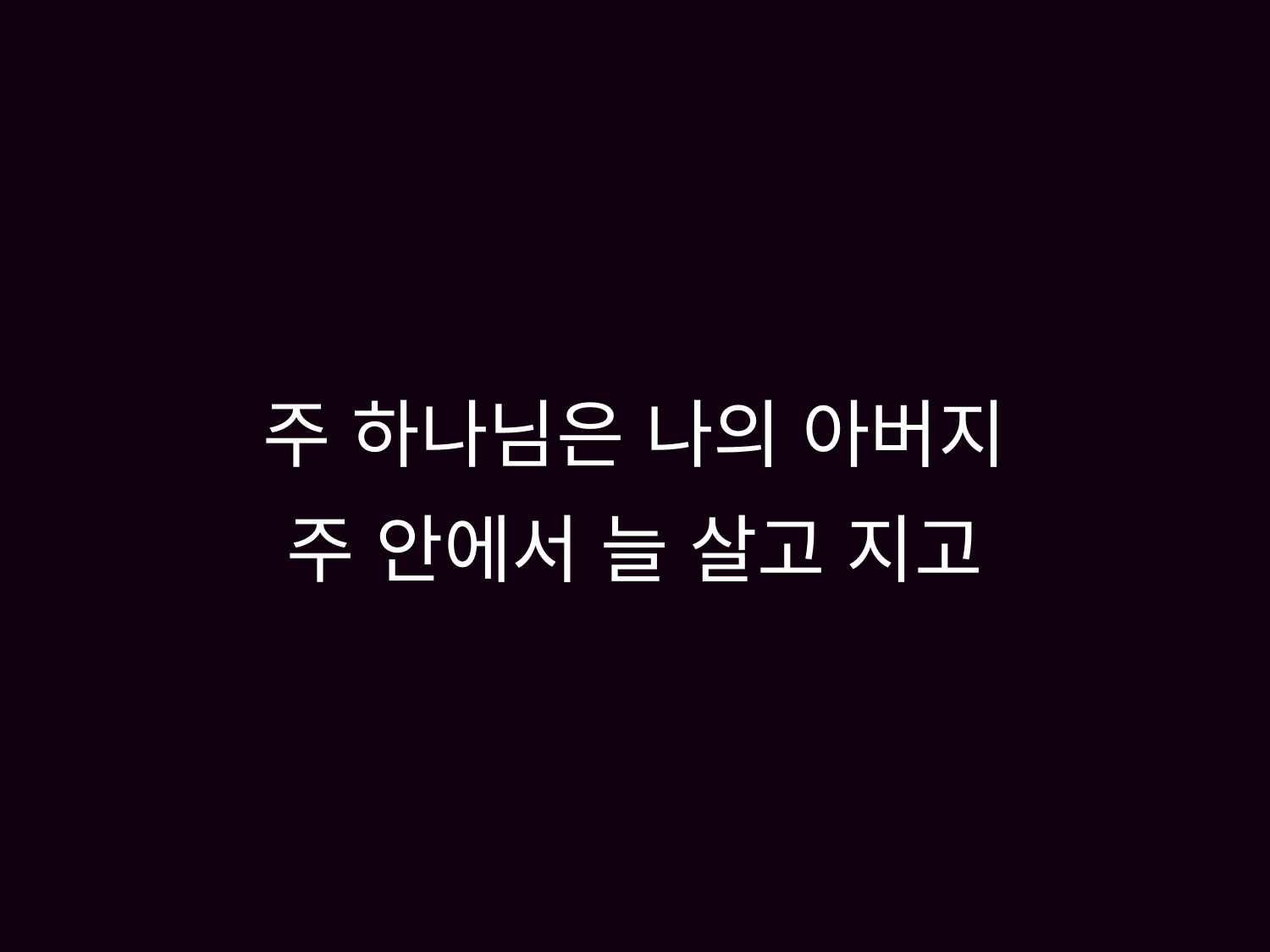

# 주 하나님은 나의 아버지 주 안에서 늘 살고 지고